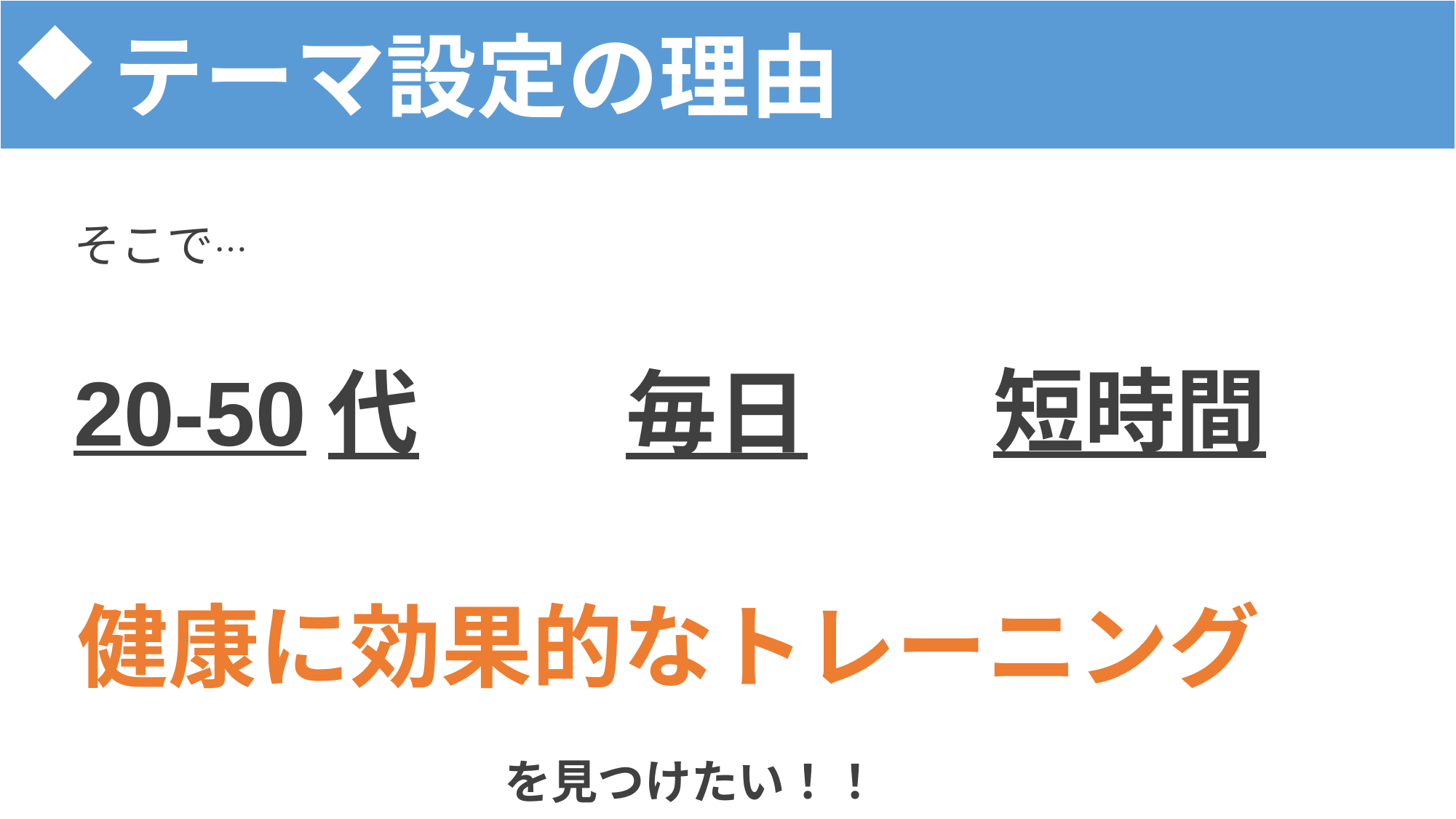

テーマ設定の理由
そこで…

                                        を見つけたい！！
短時間
20-50代
毎日
健康に効果的なトレーニング